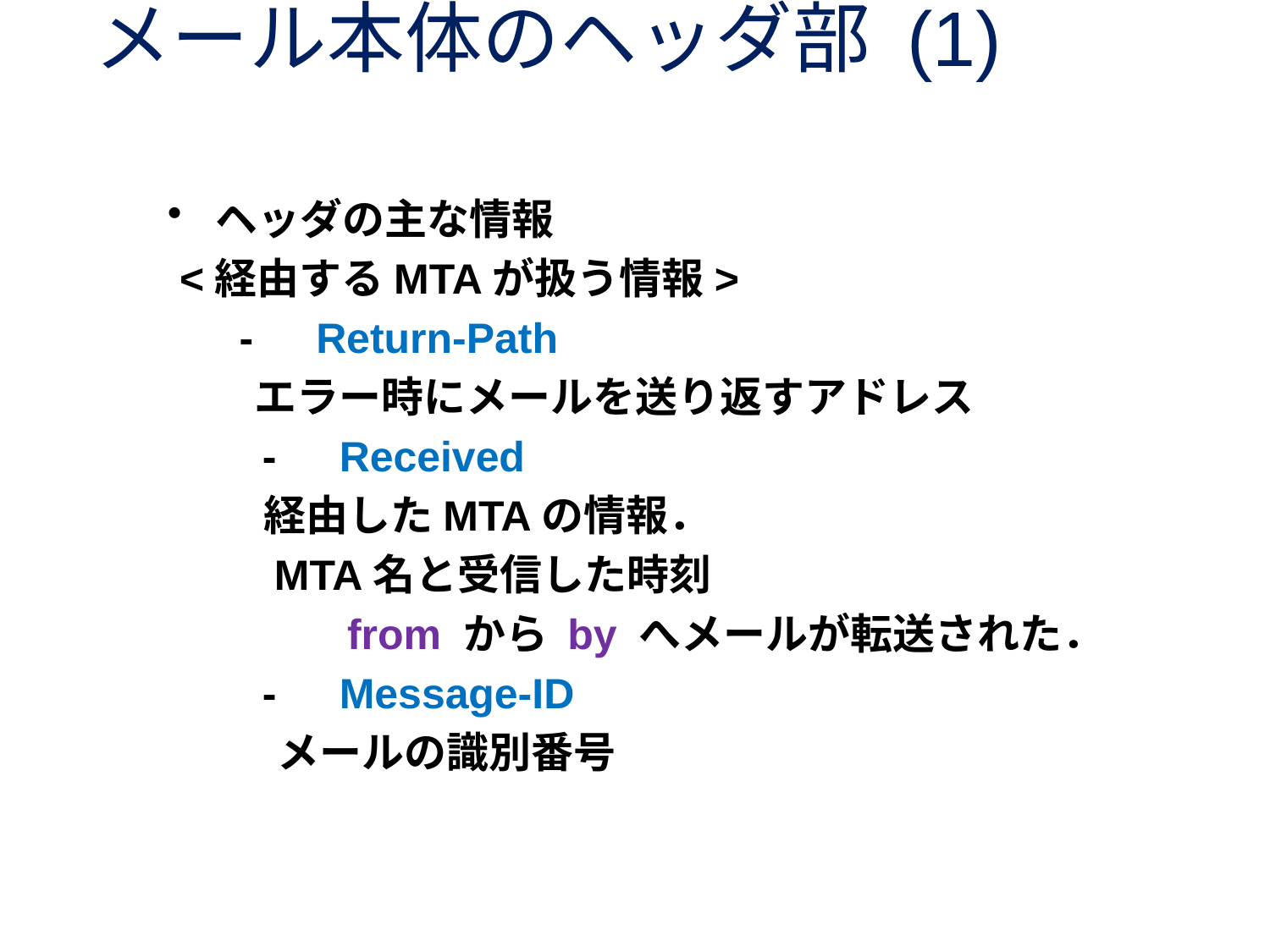

# メール本体のヘッダ部 (1)
ヘッダの主な情報
 <経由するMTAが扱う情報>
　  -　Return-Path
        エラー時にメールを送り返すアドレス
　　-　Received
         経由したMTAの情報．
         MTA名と受信した時刻
　　　　from から by へメールが転送された．
　　-　Message-ID
      　メールの識別番号